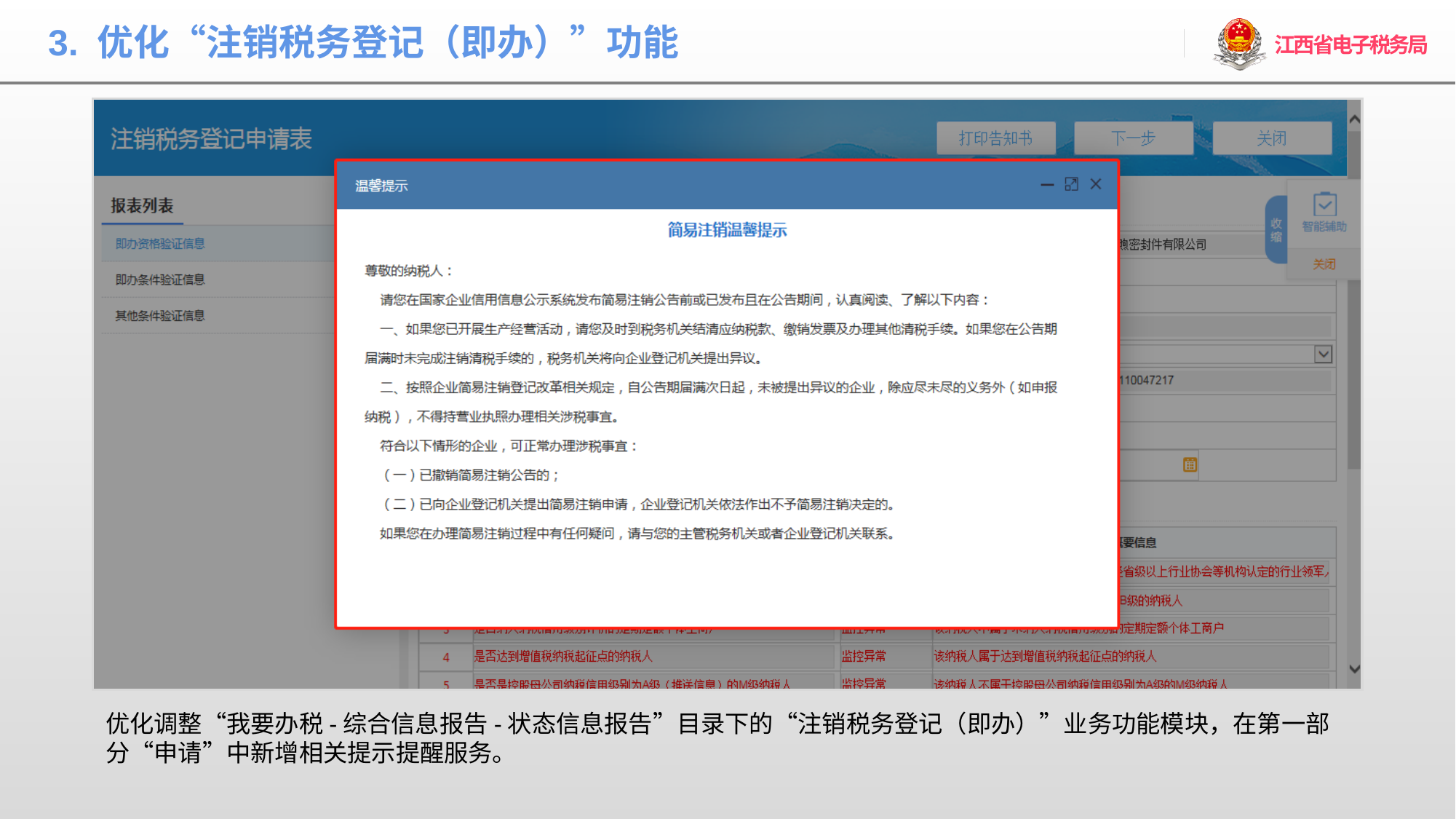

3. 优化“注销税务登记（即办）”功能

优化调整“我要办税-综合信息报告-状态信息报告”目录下的“注销税务登记（即办）”业务功能模块，在第一部分“申请”中新增相关提示提醒服务。